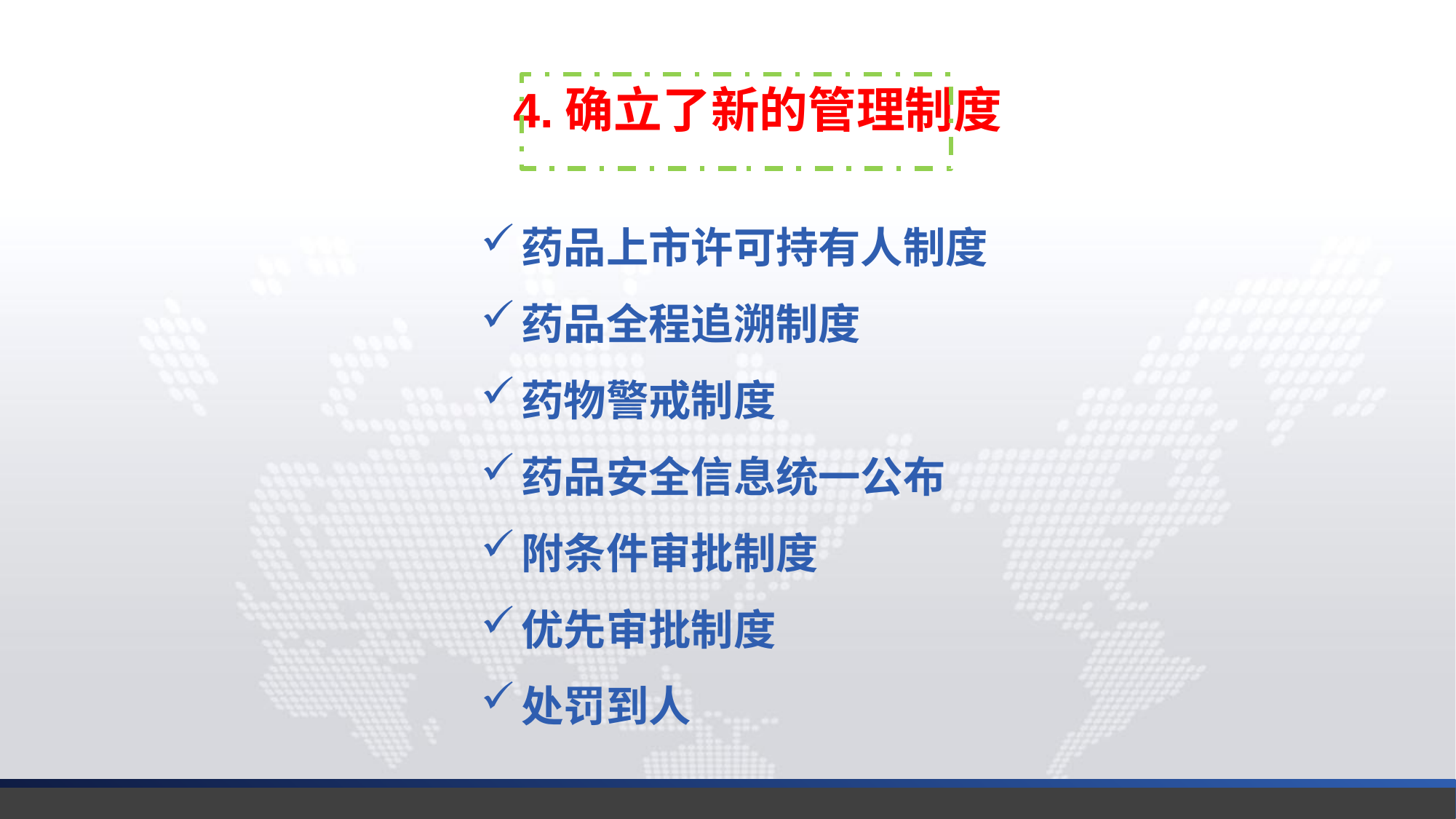

4.确立了新的管理制度

药品上市许可持有人制度
药品全程追溯制度
药物警戒制度
药品安全信息统一公布
附条件审批制度
优先审批制度
处罚到人

延时符